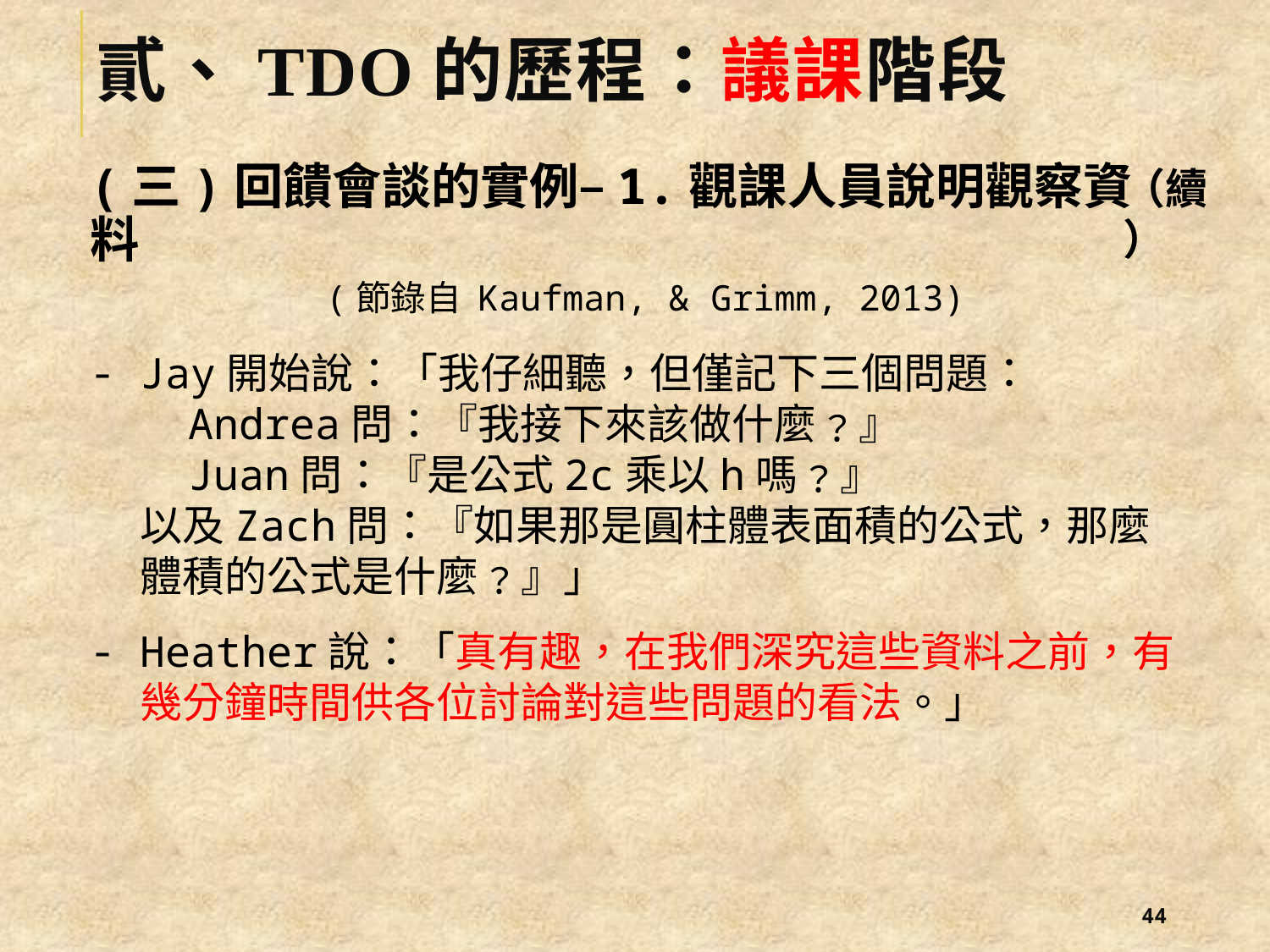

# 貳、TDO的歷程：議課階段
(三)回饋會談的實例–1.觀課人員說明觀察資料
                    (節錄自 Kaufman, & Grimm, 2013)
Jay開始說：「我仔細聽，但僅記下三個問題：
    Andrea問：『我接下來該做什麼﹖』
    Juan問：『是公式2c乘以h嗎﹖』
以及Zach問：『如果那是圓柱體表面積的公式，那麼體積的公式是什麼﹖』」
Heather說：「真有趣，在我們深究這些資料之前，有幾分鐘時間供各位討論對這些問題的看法。」
（續）
44